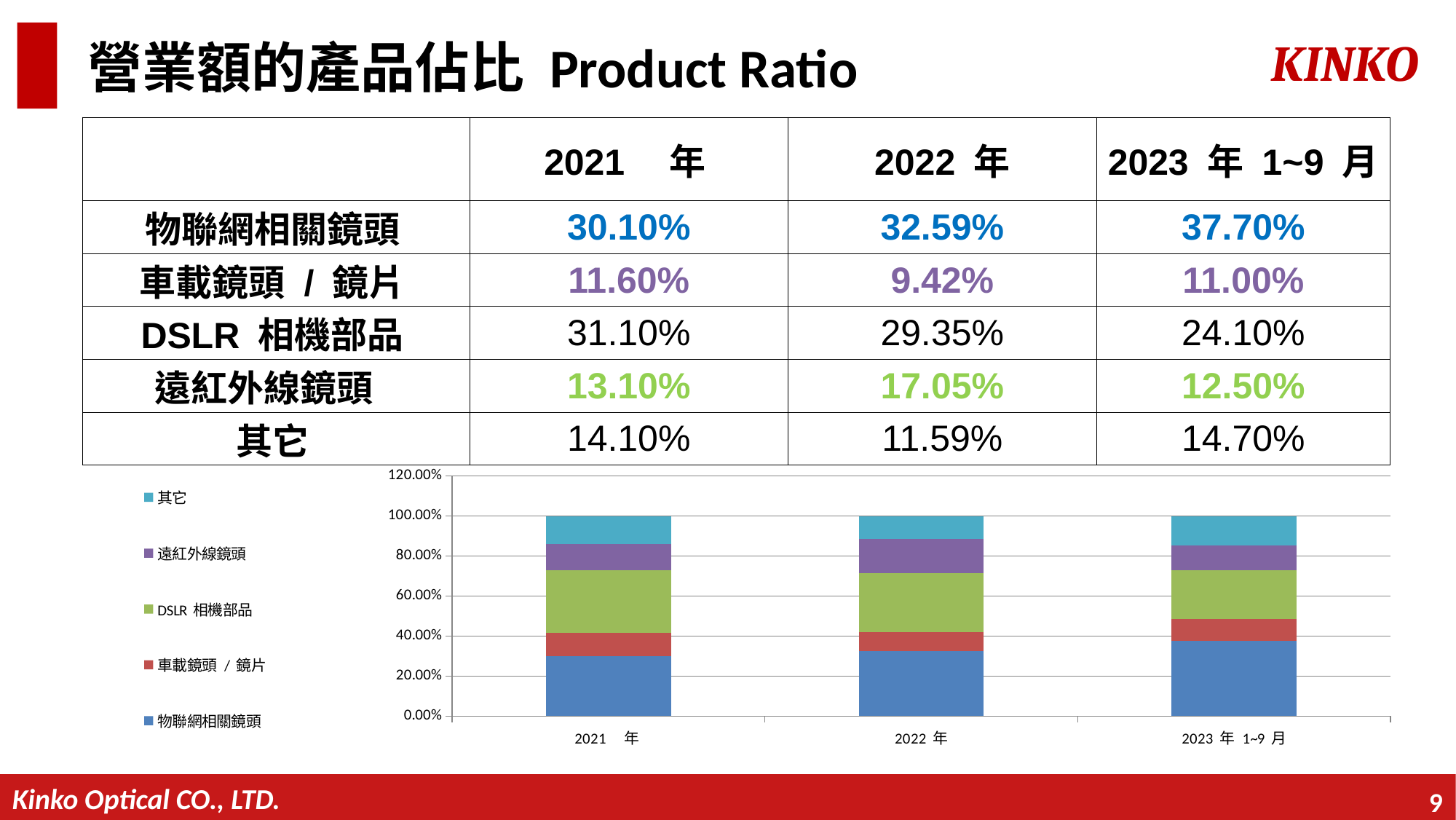

# 營業額的產品佔比 Product Ratio
|  | 2021　年 | 2022 年 | 2023 年 1~9 月 |
| --- | --- | --- | --- |
| 物聯網相關鏡頭 | 30.10% | 32.59% | 37.70% |
| 車載鏡頭 / 鏡片 | 11.60% | 9.42% | 11.00% |
| DSLR 相機部品 | 31.10% | 29.35% | 24.10% |
| 遠紅外線鏡頭 | 13.10% | 17.05% | 12.50% |
| 其它 | 14.10% | 11.59% | 14.70% |

### Chart

| Category | 物聯網相關鏡頭  | 車載鏡頭 / 鏡片  | DSLR 相機部品  | 遠紅外線鏡頭    | 其它  |
|---|---|---|---|---|---|
| 2021　年  | 0.3010000000000002 | 0.11600000000000002 | 0.31100000000000017 | 0.131 | 0.14100000000000001 |
| 2022 年 | 0.32590000000000025 | 0.0942 | 0.29350000000000015 | 0.1705 | 0.1159 |
| 2023 年 1~9 月 | 0.37700000000000017 | 0.11 | 0.24100000000000008 | 0.125 | 0.14700000000000008 |
9